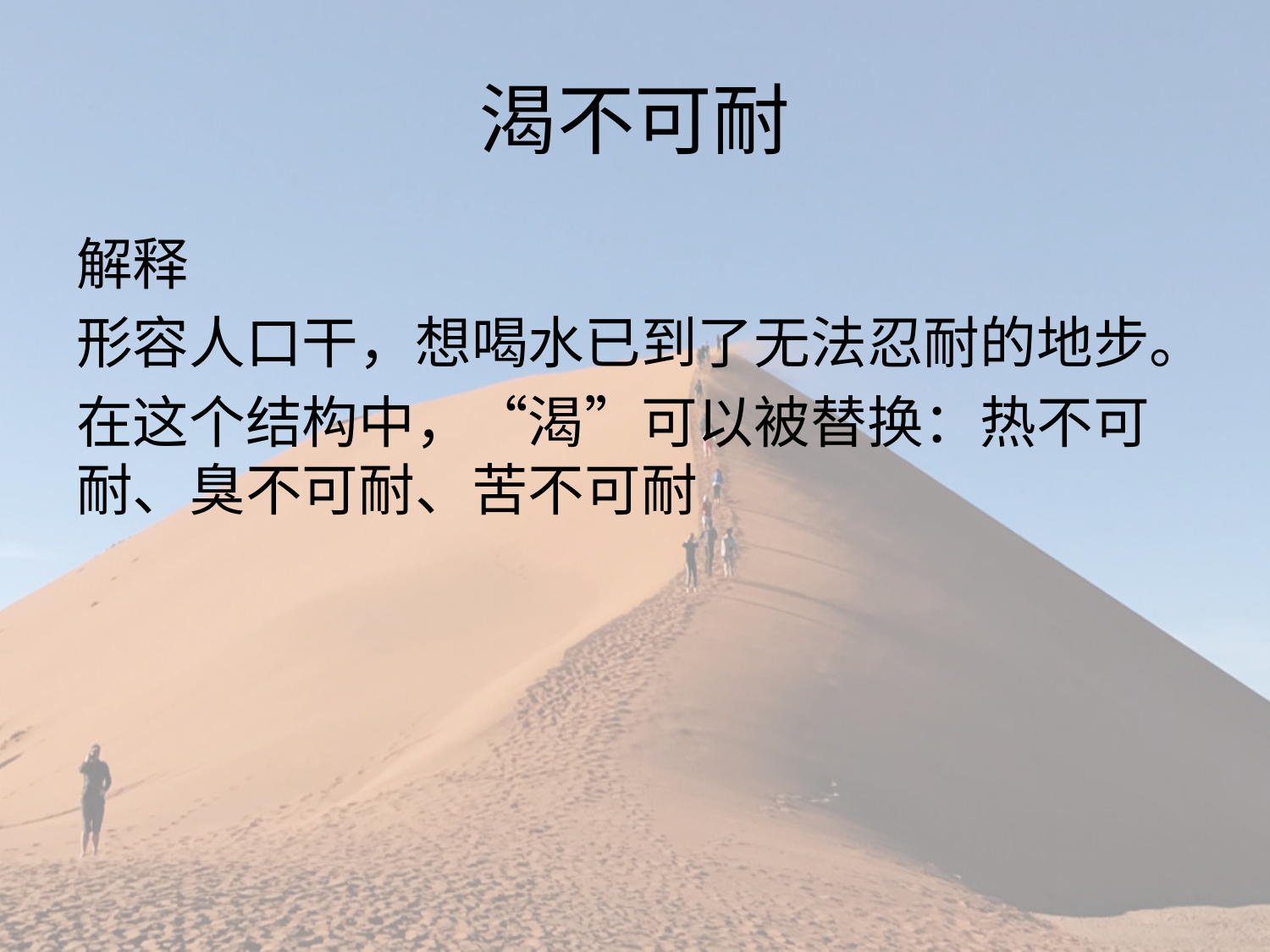

# 渴不可耐
解释
形容人口干，想喝水已到了无法忍耐的地步。
在这个结构中，“渴”可以被替换：热不可耐、臭不可耐、苦不可耐